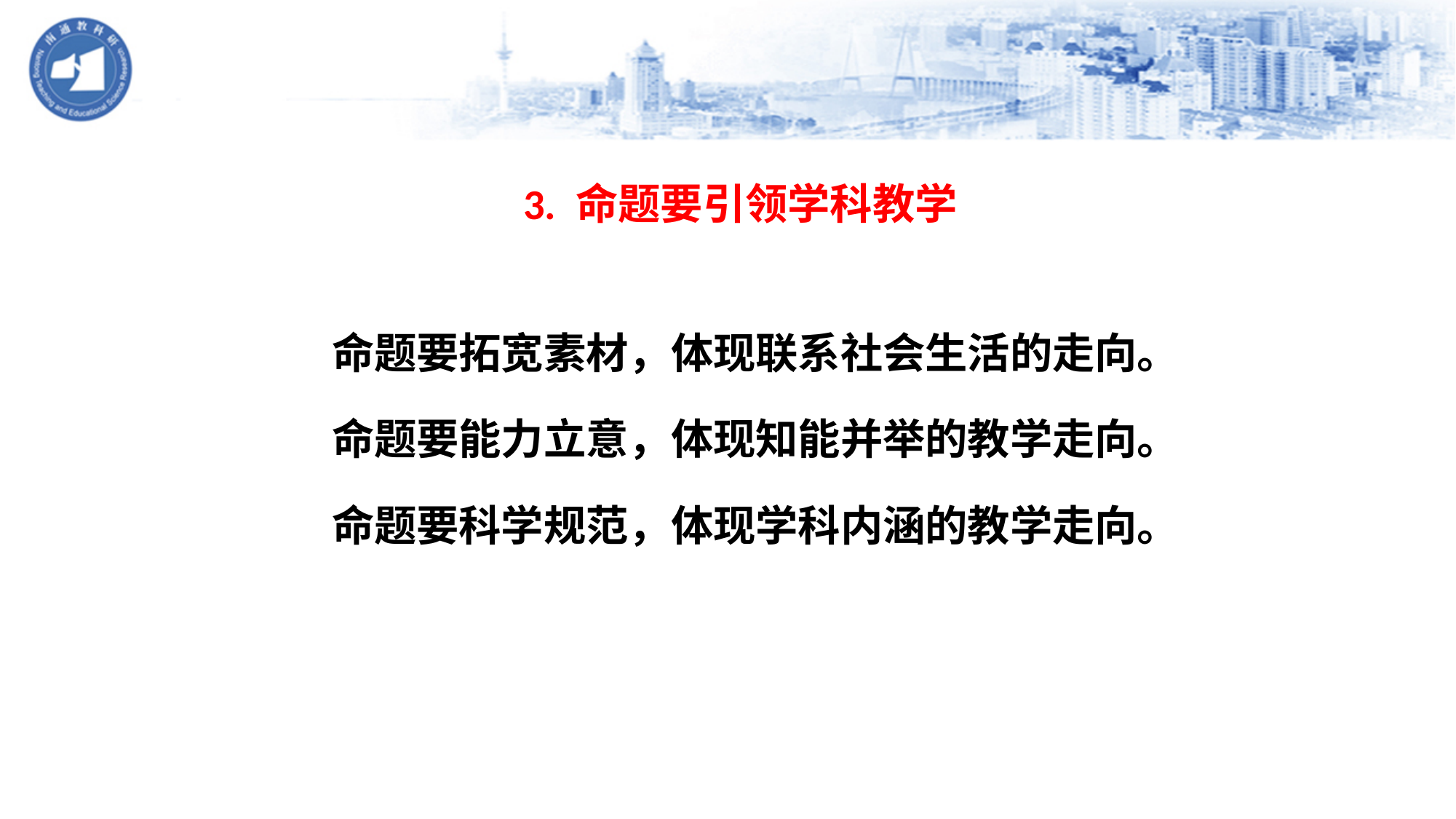

3. 命题要引领学科教学
       命题要拓宽素材，体现联系社会生活的走向。
       命题要能力立意，体现知能并举的教学走向。
       命题要科学规范，体现学科内涵的教学走向。